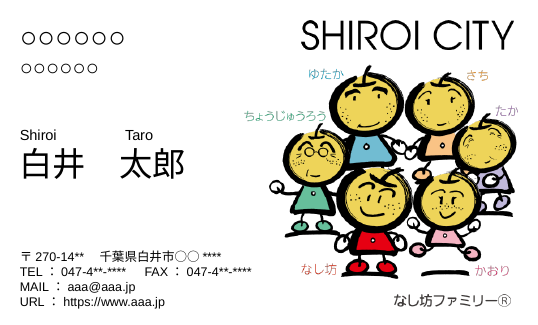

○○○○○○
○○○○○○
Shiroi　　　 　Taro
白井　太郎
〒270-14**　千葉県白井市○○****
TEL：047-4**-****　FAX：047-4**-****
MAIL：aaa@aaa.jp
URL：https://www.aaa.jp